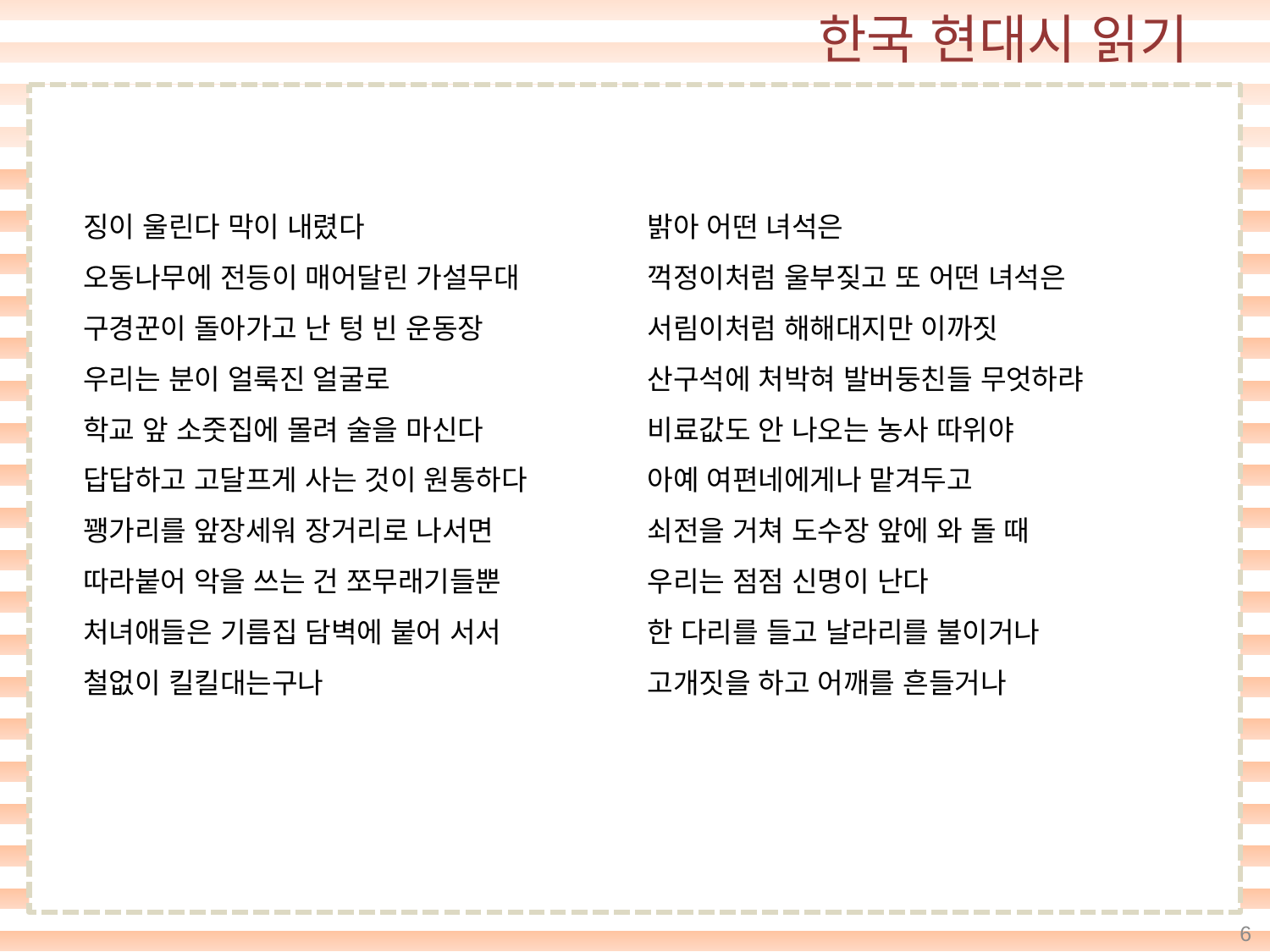

징이 울린다 막이 내렸다
오동나무에 전등이 매어달린 가설무대
구경꾼이 돌아가고 난 텅 빈 운동장
우리는 분이 얼룩진 얼굴로
학교 앞 소줏집에 몰려 술을 마신다
답답하고 고달프게 사는 것이 원통하다
꽹가리를 앞장세워 장거리로 나서면
따라붙어 악을 쓰는 건 쪼무래기들뿐
처녀애들은 기름집 담벽에 붙어 서서
철없이 킬킬대는구나
밝아 어떤 녀석은
꺽정이처럼 울부짖고 또 어떤 녀석은
서림이처럼 해해대지만 이까짓
산구석에 처박혀 발버둥친들 무엇하랴
비료값도 안 나오는 농사 따위야
아예 여편네에게나 맡겨두고
쇠전을 거쳐 도수장 앞에 와 돌 때
우리는 점점 신명이 난다
한 다리를 들고 날라리를 불이거나
고개짓을 하고 어깨를 흔들거나
6